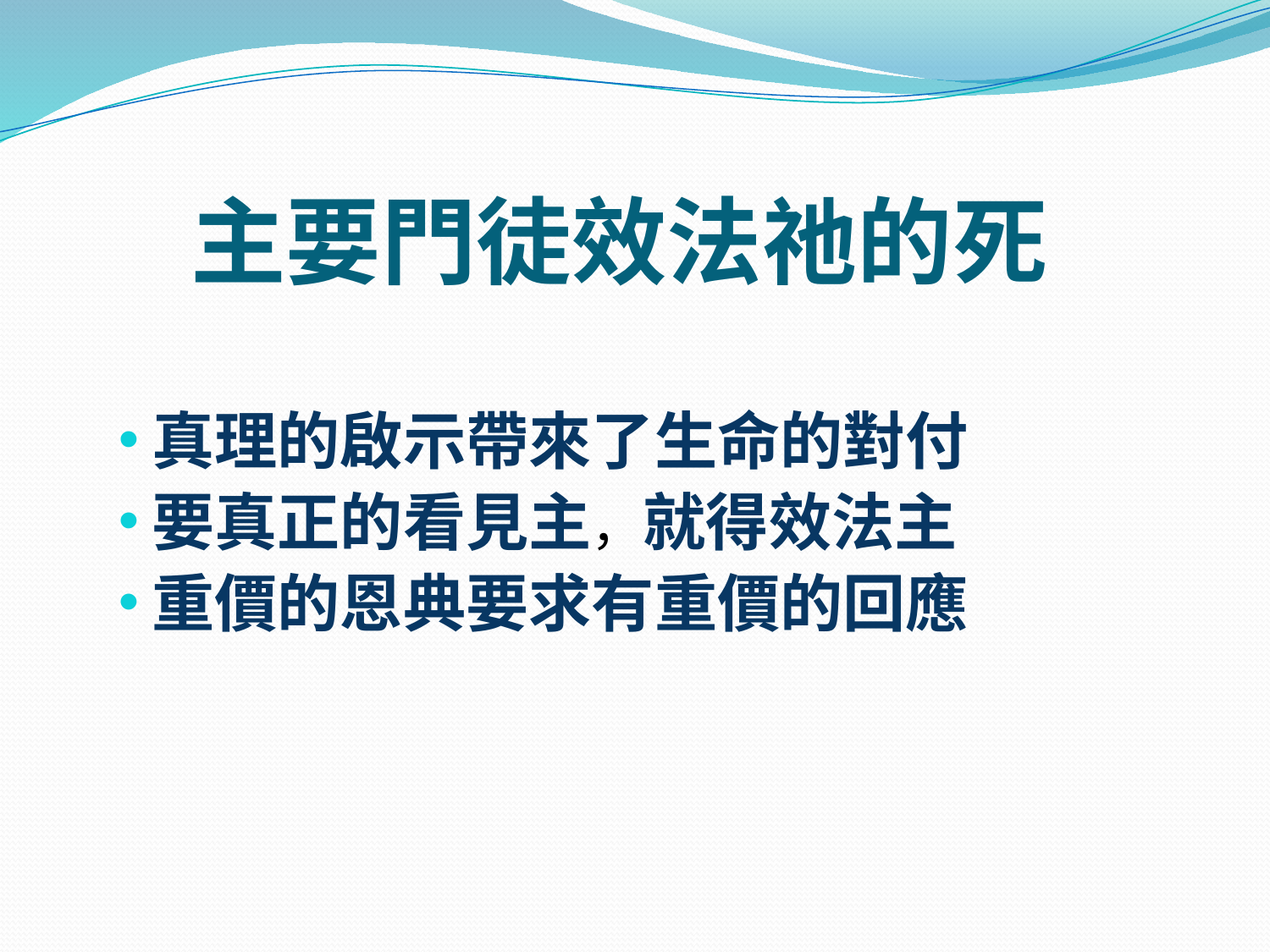

# 主要門徒效法祂的死
真理的啟示帶來了生命的對付
要真正的看見主，就得效法主
重價的恩典要求有重價的回應